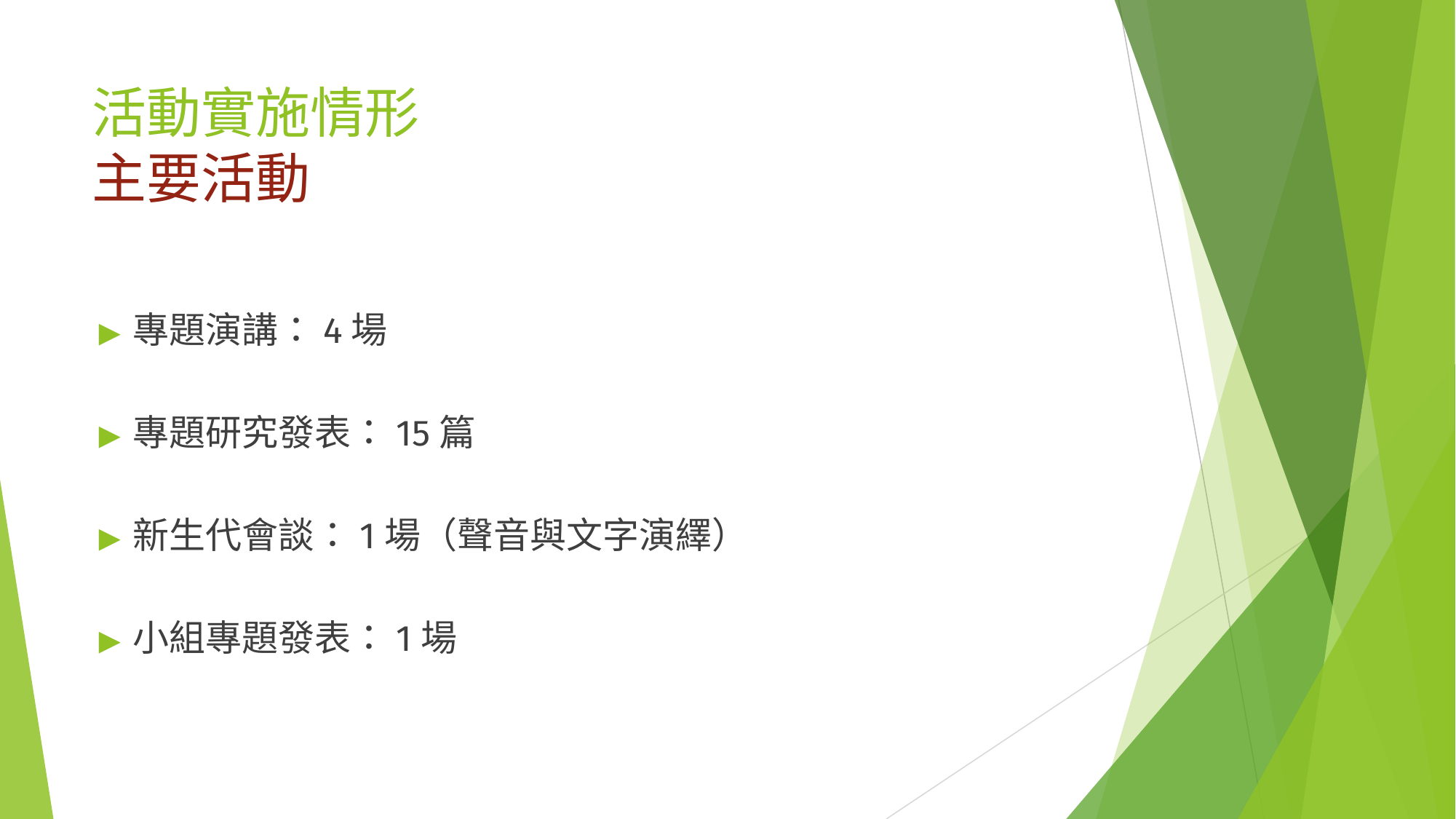

# 活動實施情形 主要活動
專題演講：4場
專題研究發表：15篇
新生代會談：1場（聲音與文字演繹）
小組專題發表：1場